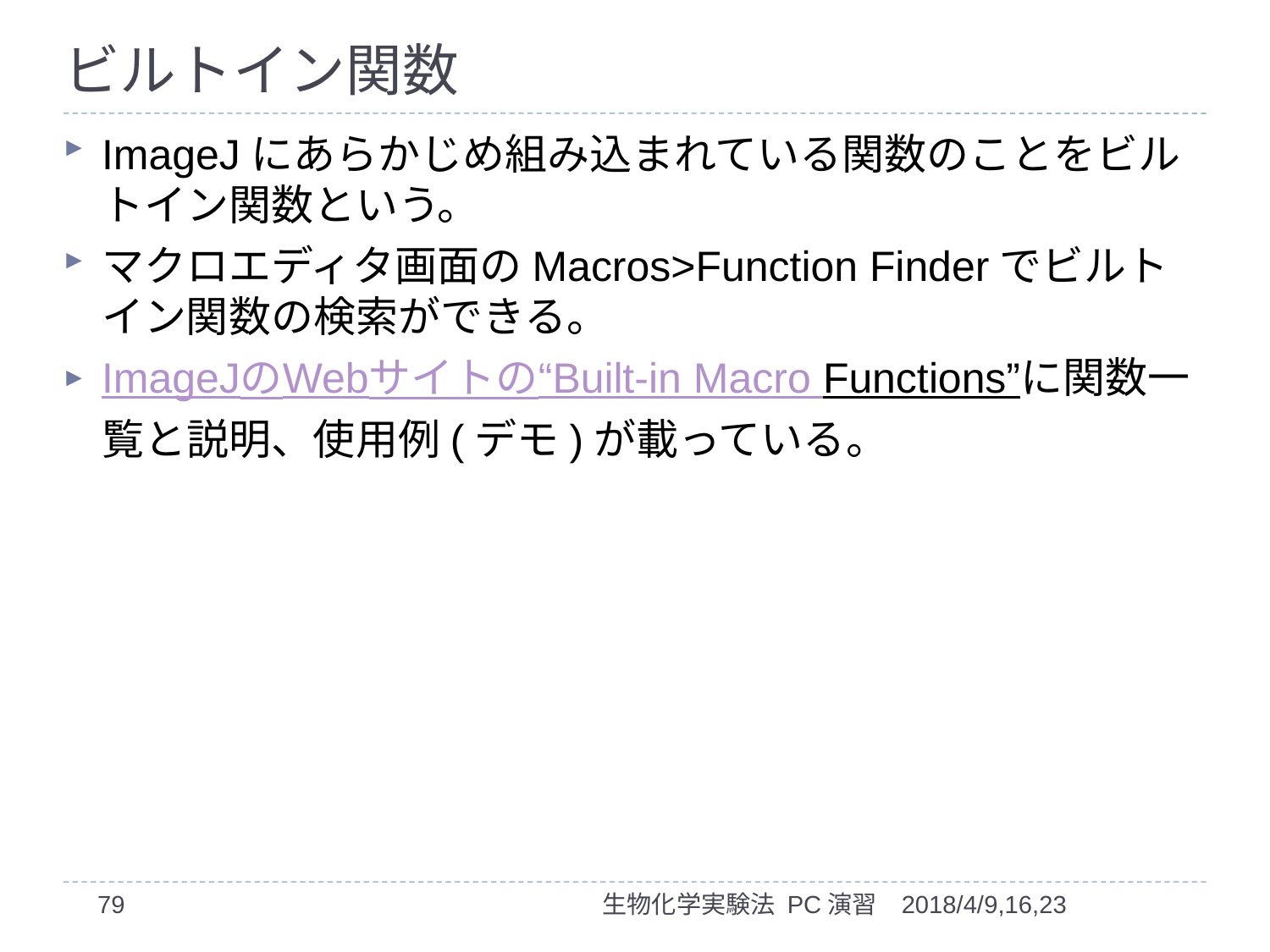

# ビルトイン関数
ImageJにあらかじめ組み込まれている関数のことをビルトイン関数という。
マクロエディタ画面のMacros>Function Finderでビルトイン関数の検索ができる。
ImageJのWebサイトの“Built-in Macro Functions”に関数一覧と説明、使用例(デモ)が載っている。

79
生物化学実験法 PC演習
2018/4/9,16,23